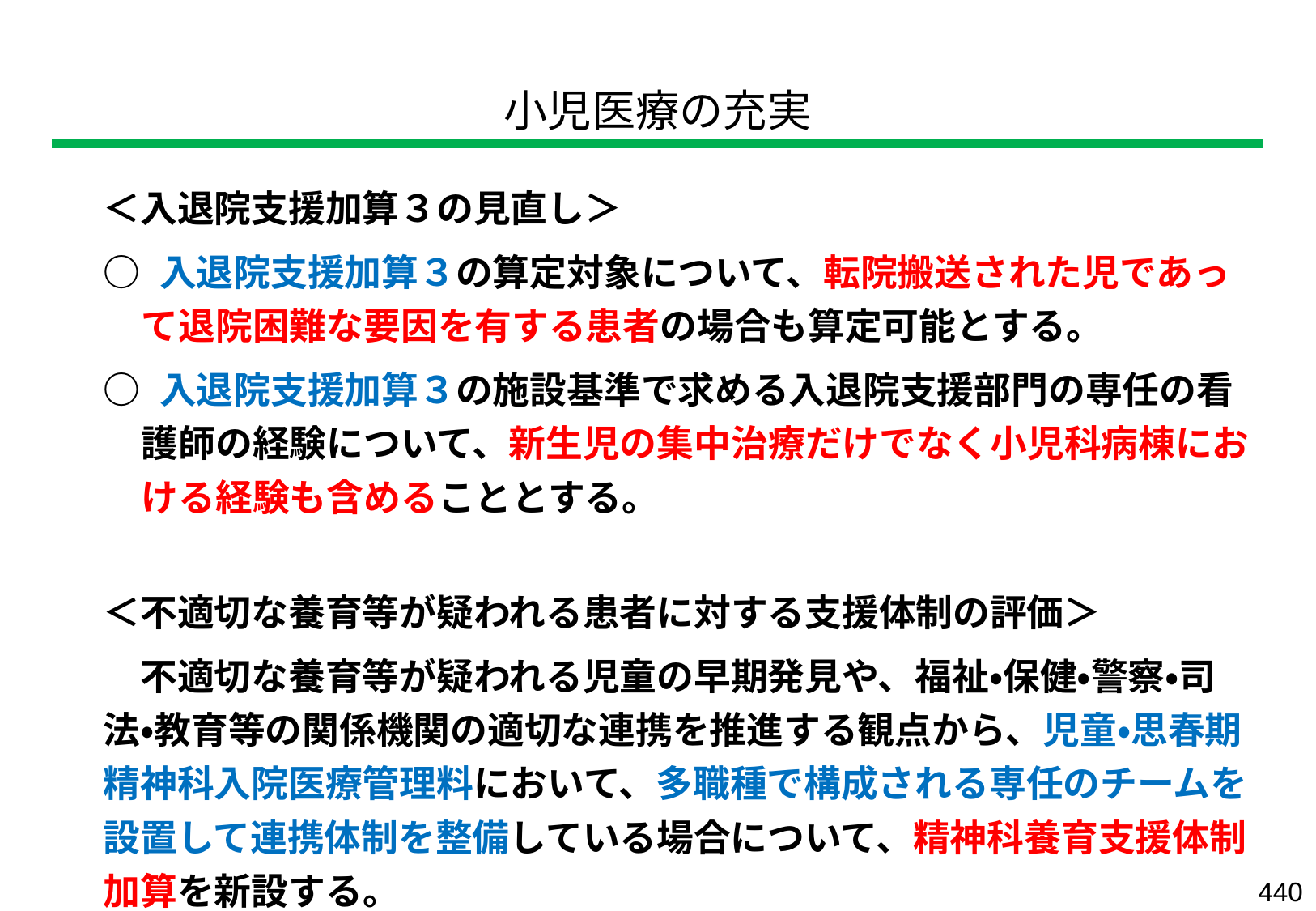

| 小児医療の充実 |
| --- |
| ＜入退院支援加算３の見直し＞ ○ 入退院支援加算３の算定対象について、転院搬送された児であって退院困難な要因を有する患者の場合も算定可能とする。 ○ 入退院支援加算３の施設基準で求める入退院支援部門の専任の看護師の経験について、新生児の集中治療だけでなく小児科病棟における経験も含めることとする。 ＜不適切な養育等が疑われる患者に対する支援体制の評価＞ 　不適切な養育等が疑われる児童の早期発見や、福祉・保健・警察・司法・教育等の関係機関の適切な連携を推進する観点から、児童・思春期精神科入院医療管理料において、多職種で構成される専任のチームを設置して連携体制を整備している場合について、精神科養育支援体制加算を新設する。 |
| --- |
440